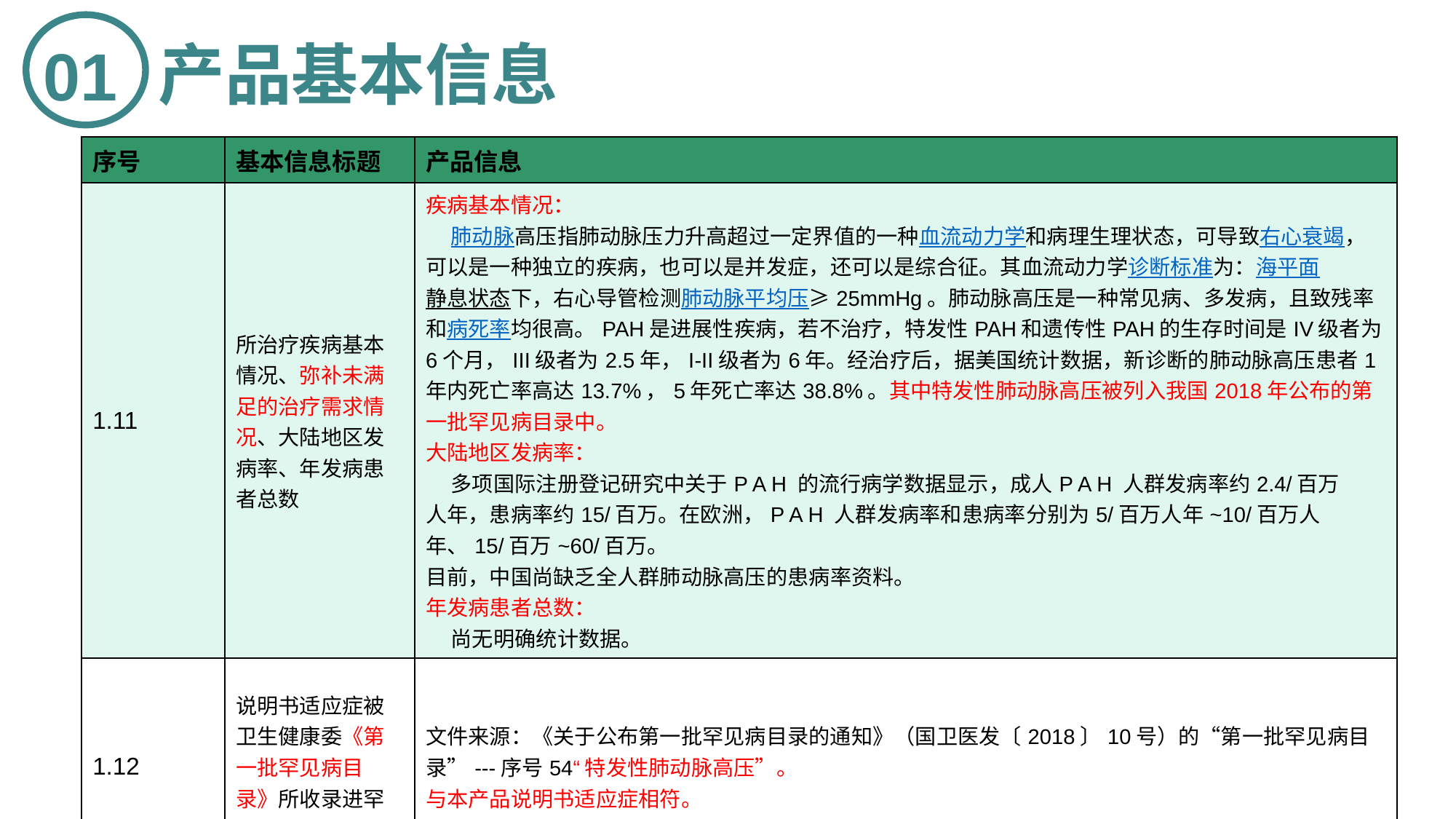

产品基本信息
01

| 序号 | 基本信息标题 | 产品信息 |
| --- | --- | --- |
| 1.11 | 所治疗疾病基本情况、弥补未满足的治疗需求情况、大陆地区发病率、年发病患者总数 | 疾病基本情况： 肺动脉高压指肺动脉压力升高超过一定界值的一种血流动力学和病理生理状态，可导致右心衰竭，可以是一种独立的疾病，也可以是并发症，还可以是综合征。其血流动力学诊断标准为：海平面静息状态下，右心导管检测肺动脉平均压≥25mmHg。肺动脉高压是一种常见病、多发病，且致残率和病死率均很高。PAH是进展性疾病，若不治疗，特发性PAH和遗传性PAH的生存时间是IV级者为6个月，III级者为2.5年，I-II级者为6年。经治疗后，据美国统计数据，新诊断的肺动脉高压患者1年内死亡率高达13.7%，5年死亡率达38.8%。其中特发性肺动脉高压被列入我国2018年公布的第一批罕见病目录中。 大陆地区发病率： 多项国际注册登记研究中关于P A H 的流行病学数据显示，成人P A H 人群发病率约2.4/百万 人年，患病率约15/百万。在欧洲，P A H 人群发病率和患病率分别为5/百万人年~10/百万人年、15/百万~60/百万。 目前，中国尚缺乏全人群肺动脉高压的患病率资料。 年发病患者总数： 尚无明确统计数据。 |
| 1.12 | 说明书适应症被卫生健康委《第一批罕见病目录》所收录进罕见病目录 | 文件来源：《关于公布第一批罕见病目录的通知》（国卫医发〔2018〕10号）的“第一批罕见病目录”---序号54“特发性肺动脉高压”。 与本产品说明书适应症相符。 |